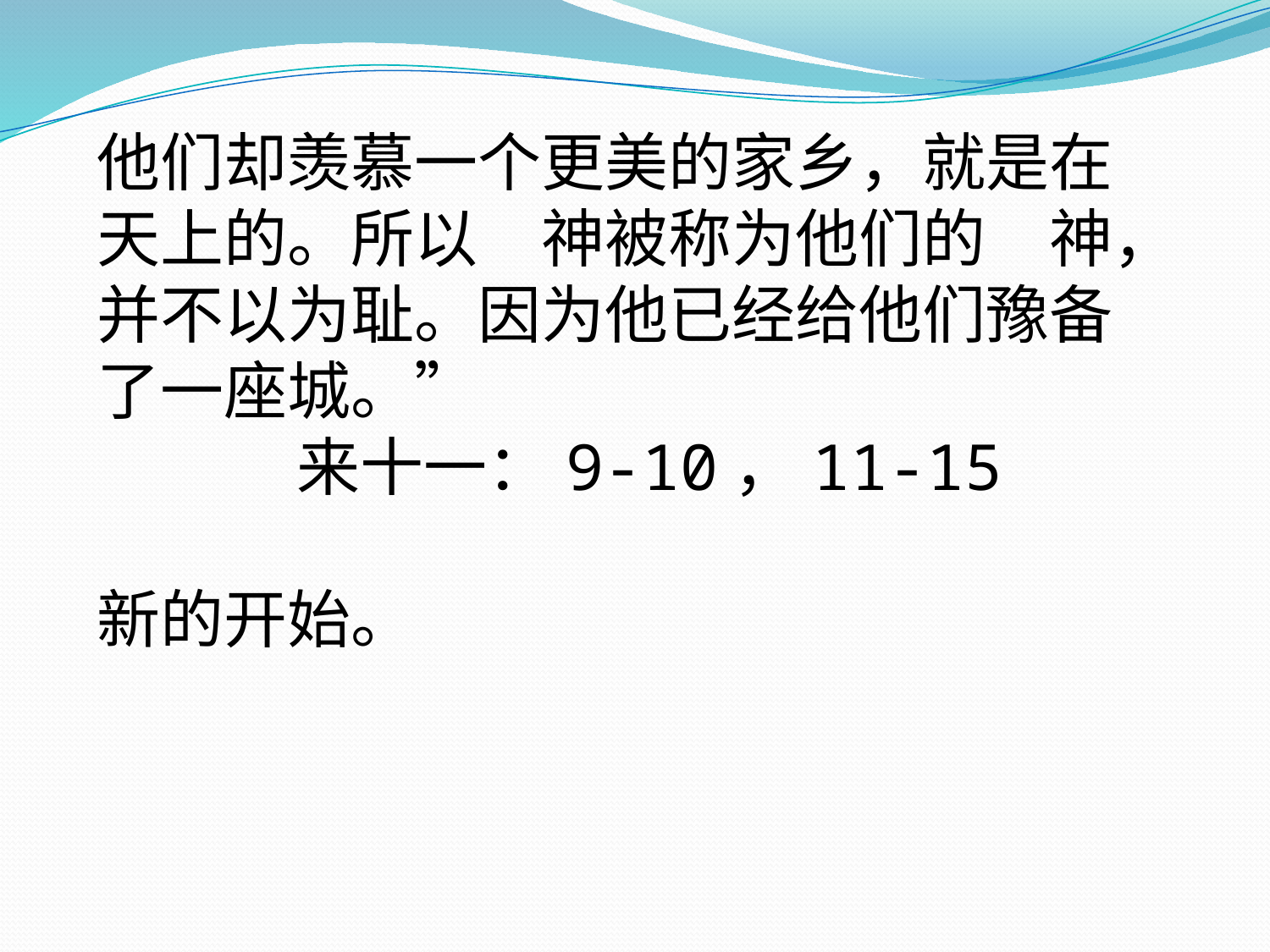

他们却羡慕一个更美的家乡，就是在天上的。所以　神被称为他们的　神，并不以为耻。因为他已经给他们豫备了一座城。”
             来十一：9-10，11-15

新的开始。